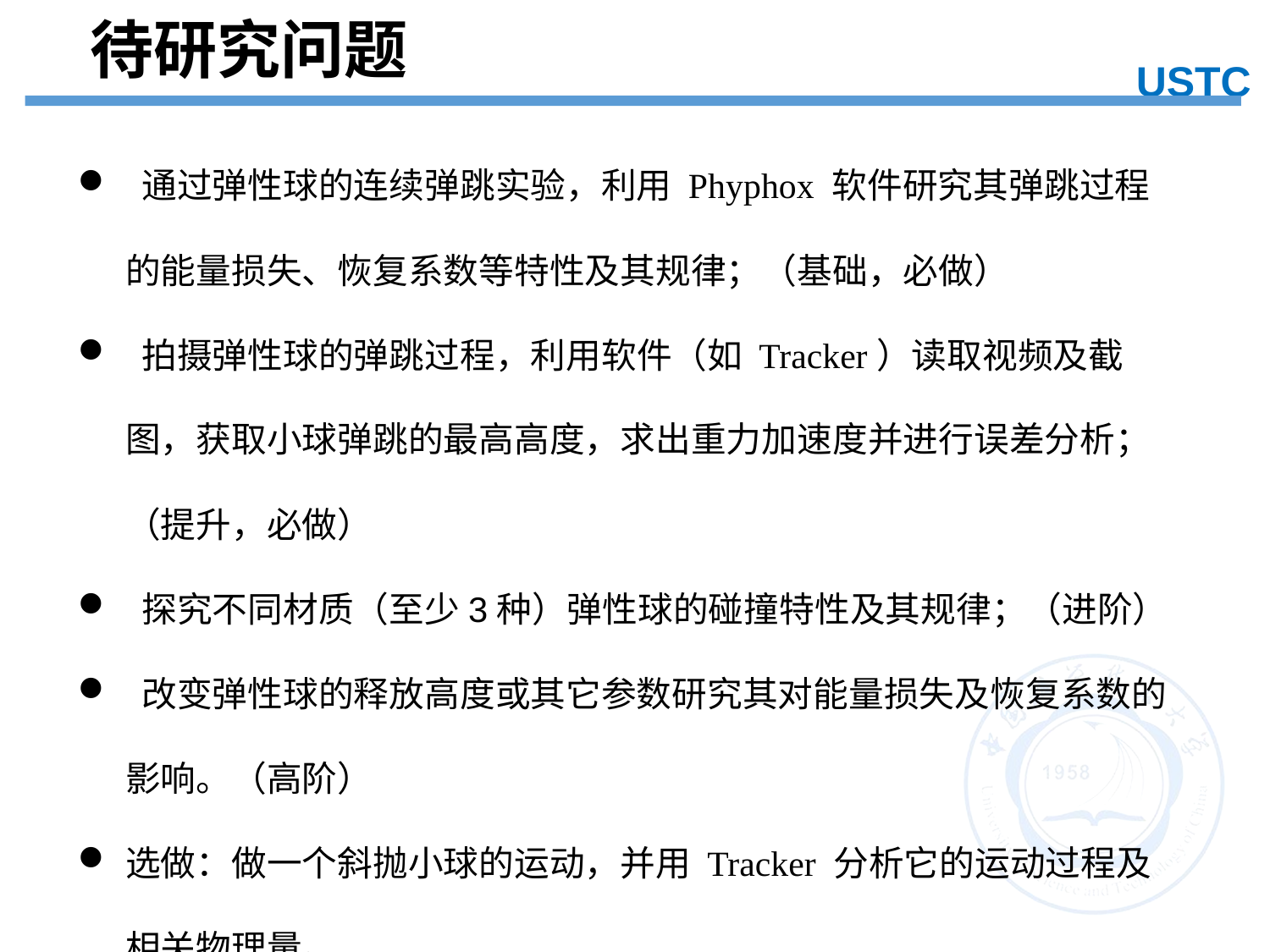

待研究问题
USTC

待研究问题
 通过弹性球的连续弹跳实验，利用 Phyphox 软件研究其弹跳过程的能量损失、恢复系数等特性及其规律；（基础，必做）
 拍摄弹性球的弹跳过程，利用软件（如 Tracker）读取视频及截图，获取小球弹跳的最高高度，求出重力加速度并进行误差分析；（提升，必做）
 探究不同材质（至少3种）弹性球的碰撞特性及其规律；（进阶）
 改变弹性球的释放高度或其它参数研究其对能量损失及恢复系数的影响。（高阶）
选做：做一个斜抛小球的运动，并用 Tracker 分析它的运动过程及相关物理量。